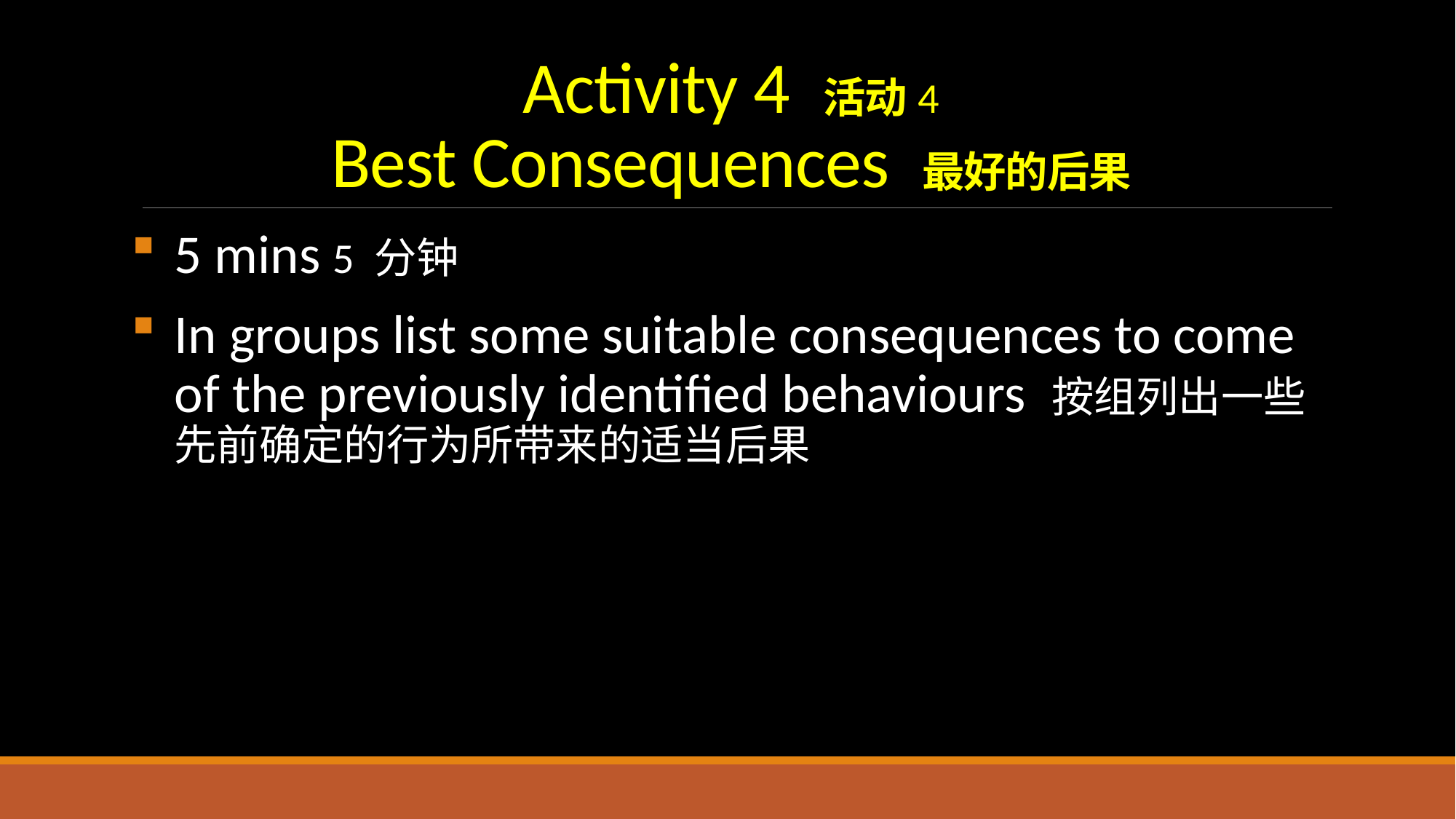

# Activity 4 活动4 Best Consequences 最好的后果
5 mins 5 分钟
In groups list some suitable consequences to come of the previously identified behaviours 按组列出一些先前确定的行为所带来的适当后果